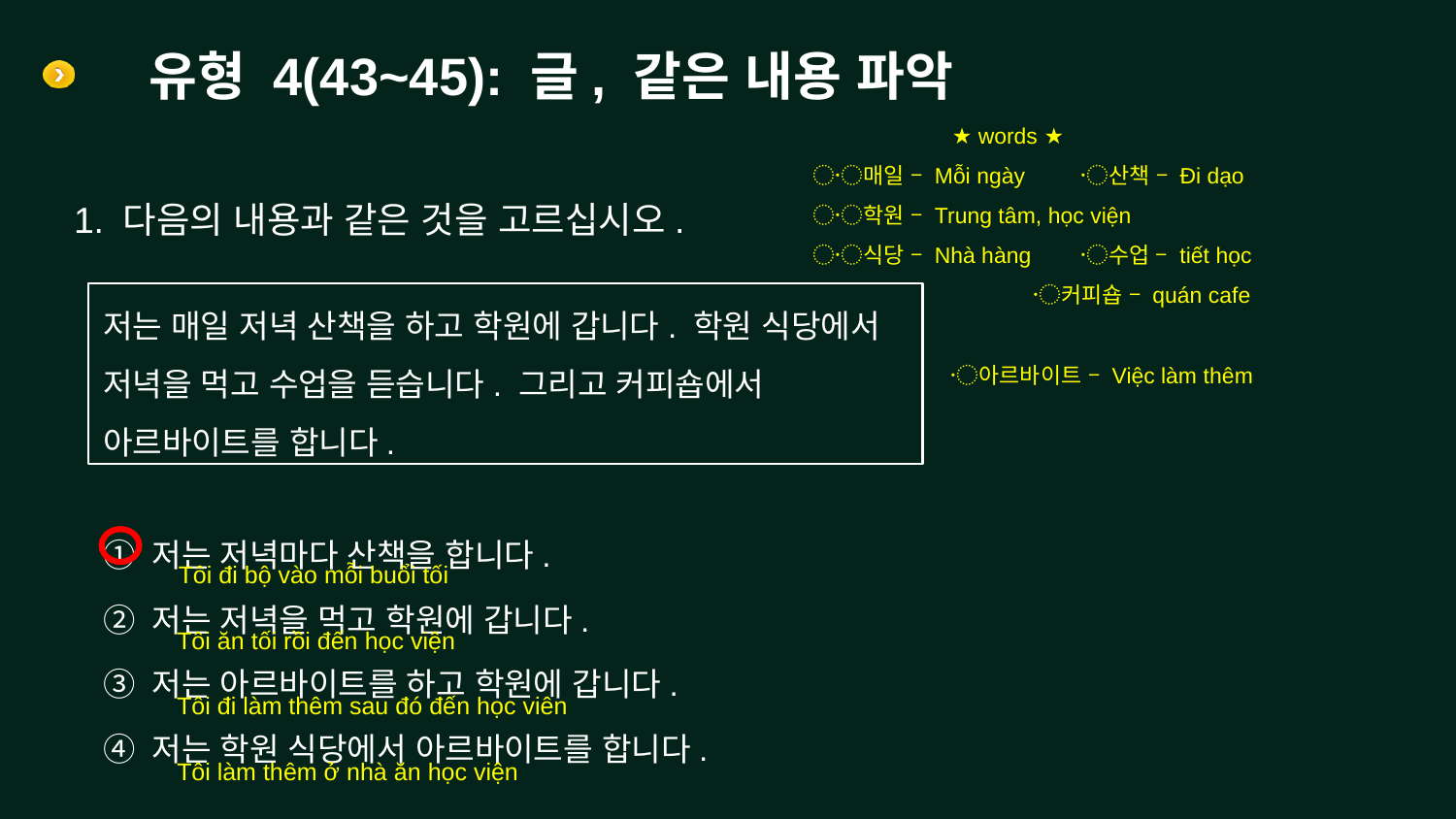

# 유형 4(43~45): 글, 같은 내용 파악
                      ★ words ★
〮매일 – Mỗi ngày        〮산책 – Đi dạo
〮학원 – Trung tâm, học viện
〮식당 – Nhà hàng       〮수업 – tiết học
                                  〮커피숍 – quán cafe
                     〮아르바이트 – Việc làm thêm

1. 다음의 내용과 같은 것을 고르십시오.
저는 매일 저녁 산책을 하고 학원에 갑니다. 학원 식당에서 저녁을 먹고 수업을 듣습니다. 그리고 커피숍에서 아르바이트를 합니다.
① 저는 저녁마다 산책을 합니다.
② 저는 저녁을 먹고 학원에 갑니다.
③ 저는 아르바이트를 하고 학원에 갑니다.
④ 저는 학원 식당에서 아르바이트를 합니다.

Tôi đi bộ vào mỗi buổi tối
Tôi ăn tối rồi đến học viện
Tôi đi làm thêm sau đó đến học viên
Tôi làm thêm ở nhà ăn học viện